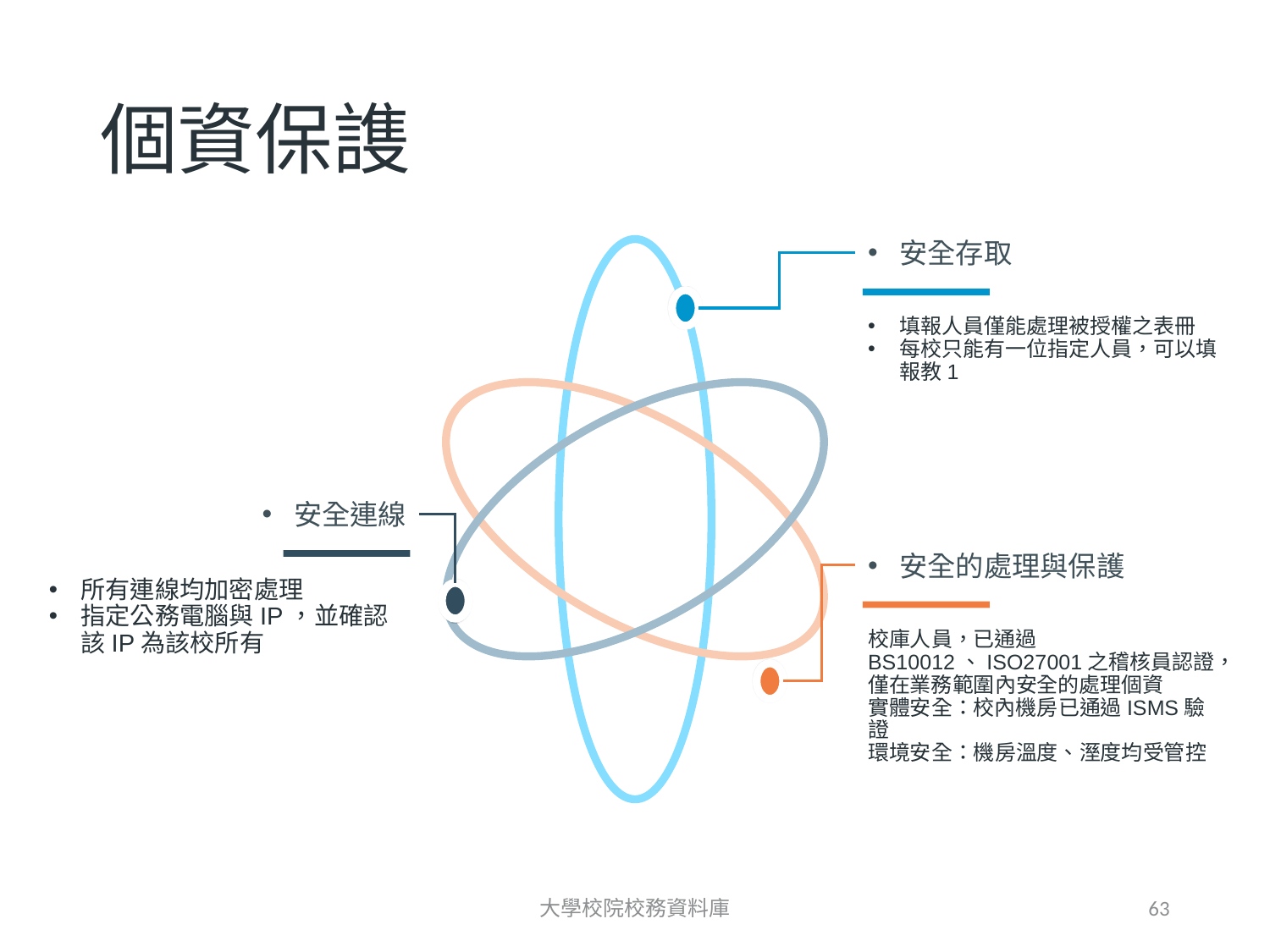

# 個資保謢
安全存取
填報人員僅能處理被授權之表冊
每校只能有一位指定人員，可以填報教1

安全連線
安全的處理與保護
所有連線均加密處理
指定公務電腦與IP，並確認該IP為該校所有

校庫人員，已通過BS10012、ISO27001之稽核員認證，僅在業務範圍內安全的處理個資
實體安全：校內機房已通過ISMS驗證
環境安全：機房溫度、溼度均受管控

大學校院校務資料庫
63